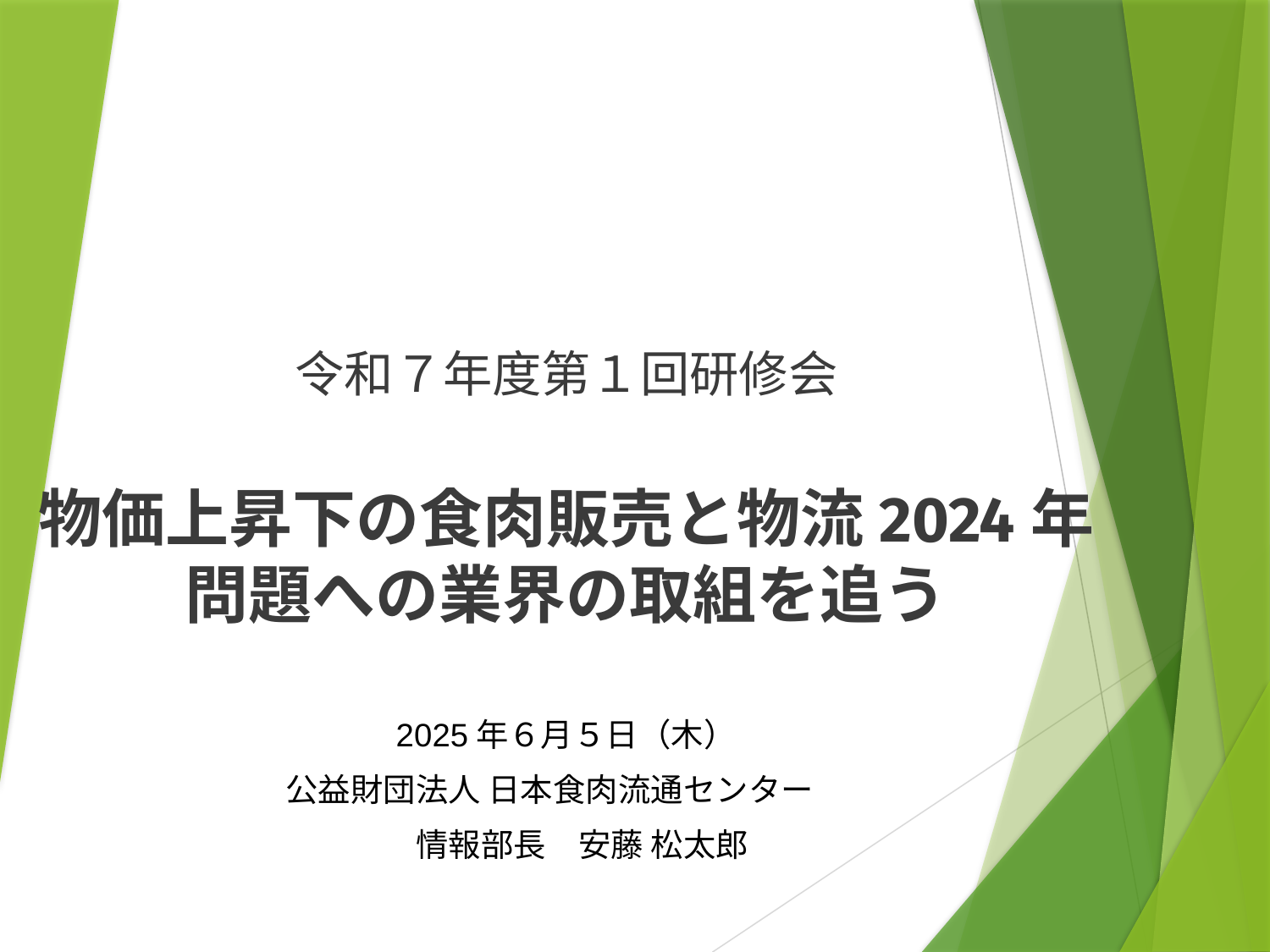

# 令和７年度第１回研修会 物価上昇下の食肉販売と物流2024年 問題への業界の取組を追う
2025年６月５日（木）
公益財団法人 日本食肉流通センター
　情報部長　安藤 松太郎